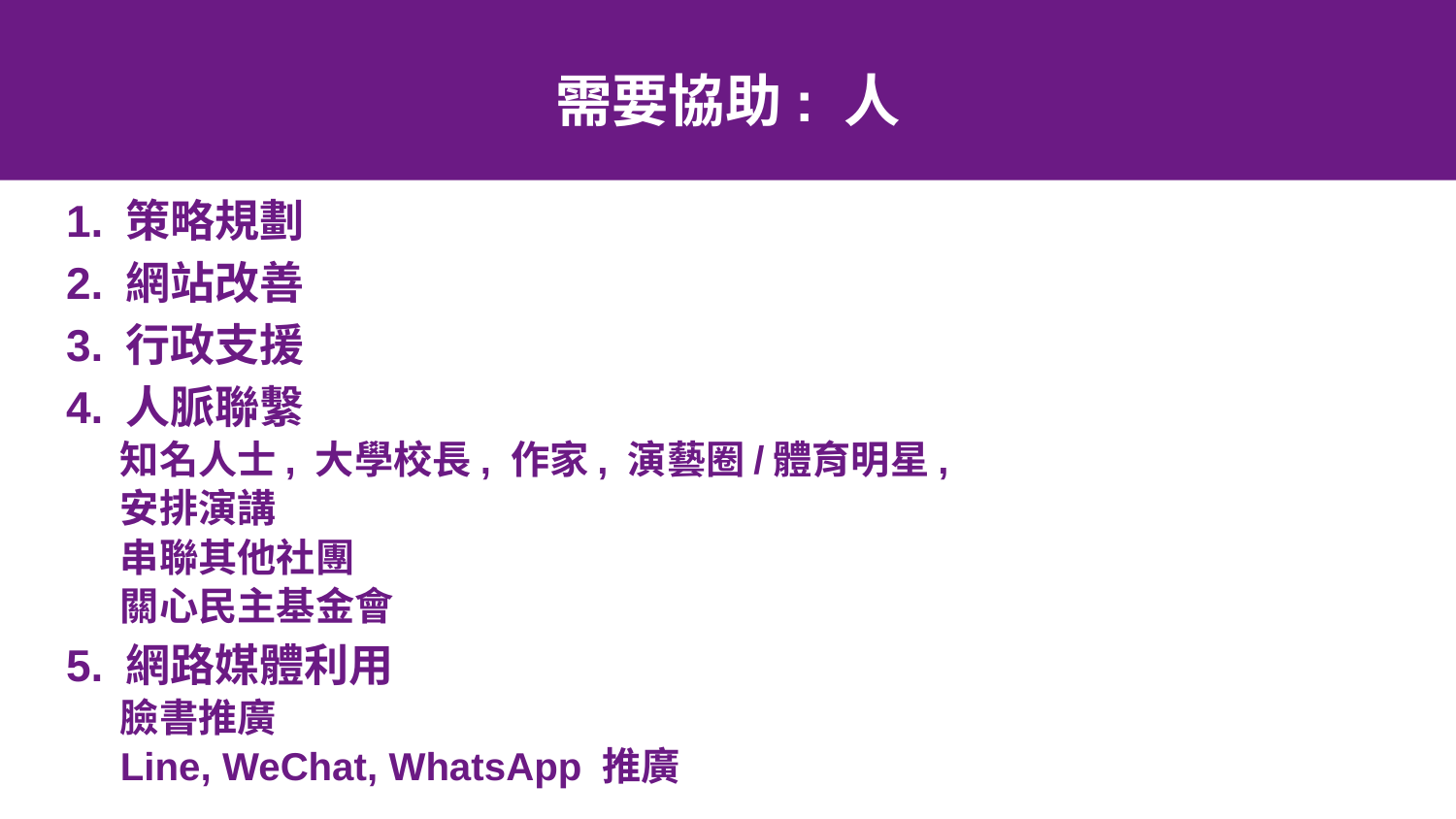

# 需要協助: 人
1. 策略規劃
2. 網站改善
3. 行政支援
4. 人脈聯繫
知名人士, 大學校長, 作家, 演藝圈/體育明星,
安排演講
串聯其他社團
關心民主基金會
5. 網路媒體利用
臉書推廣
Line, WeChat, WhatsApp 推廣